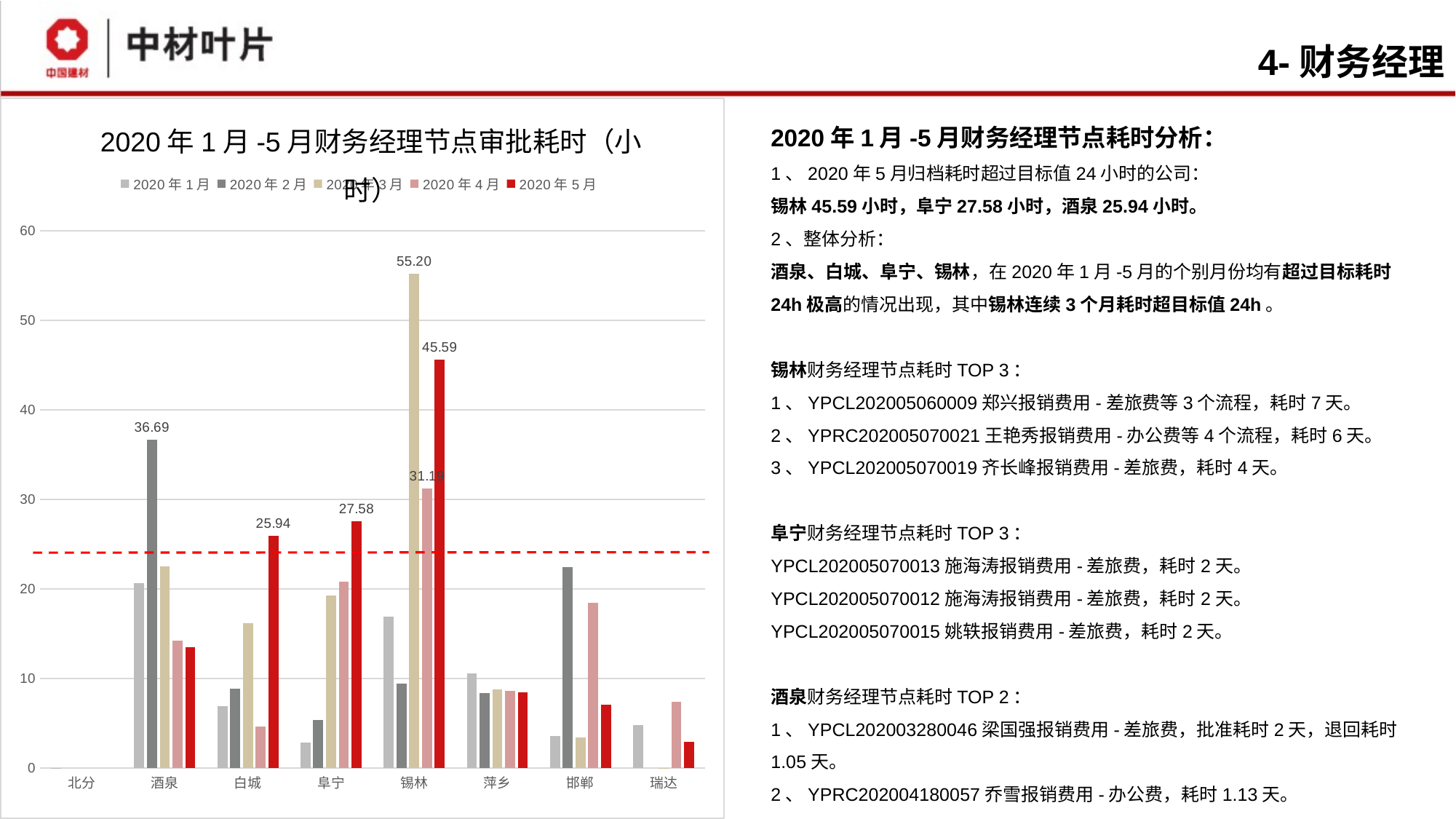

# 4-财务经理

### Chart

| Category | 2020年1月 | 2020年2月 | 2020年3月 | 2020年4月 | 2020年5月 |
|---|---|---|---|---|---|
| 北分 | 0.00444444478489459 | None | None | None | None |
| 酒泉 | 20.6806400967635 | 36.6918194444297 | 22.4860288066363 | 14.2600694444409 | 13.4774666666589 |
| 白城 | 6.93111111107895 | 8.85363636415621 | 16.1519135805235 | 4.61182291667865 | 25.9370959595782 |
| 阜宁 | 2.85077212811882 | 5.38075854686814 | 19.2651313130342 | 20.8216452991474 | 27.5777777777823 |
| 锡林 | 16.8972807017792 | 9.3915404041049 | 55.2016746032917 | 31.1971125731009 | 45.5906619385301 |
| 萍乡 | 10.5678594770759 | 8.36597222200363 | 8.78402777792144 | 8.58981481479713 | 8.44843055554375 |
| 邯郸 | 3.60435185200767 | 22.4652884615845 | 3.3718333334662 | 18.4926388889027 | 7.04854938270162 |
| 瑞达 | 4.75809941521086 | None | 0.0177777791395783 | 7.38194444443796 | 2.9267129629443 |
2020年1月-5月财务经理节点审批耗时（小时）
2020年1月-5月财务经理节点耗时分析：
1、2020年5月归档耗时超过目标值24小时的公司：
锡林45.59小时，阜宁27.58小时，酒泉25.94小时。
2、整体分析：
酒泉、白城、阜宁、锡林，在2020年1月-5月的个别月份均有超过目标耗时24h极高的情况出现，其中锡林连续3个月耗时超目标值24h。

锡林财务经理节点耗时TOP 3：
1、YPCL202005060009郑兴报销费用-差旅费等3个流程，耗时7天。
2、YPRC202005070021王艳秀报销费用-办公费等4个流程，耗时6天。
3、YPCL202005070019齐长峰报销费用-差旅费，耗时4天。

阜宁财务经理节点耗时TOP 3：
YPCL202005070013施海涛报销费用-差旅费，耗时2天。
YPCL202005070012施海涛报销费用-差旅费，耗时2天。
YPCL202005070015姚轶报销费用-差旅费，耗时2天。

酒泉财务经理节点耗时TOP 2：
1、YPCL202003280046梁国强报销费用-差旅费，批准耗时2天，退回耗时1.05天。
2、YPRC202004180057乔雪报销费用-办公费，耗时1.13天。